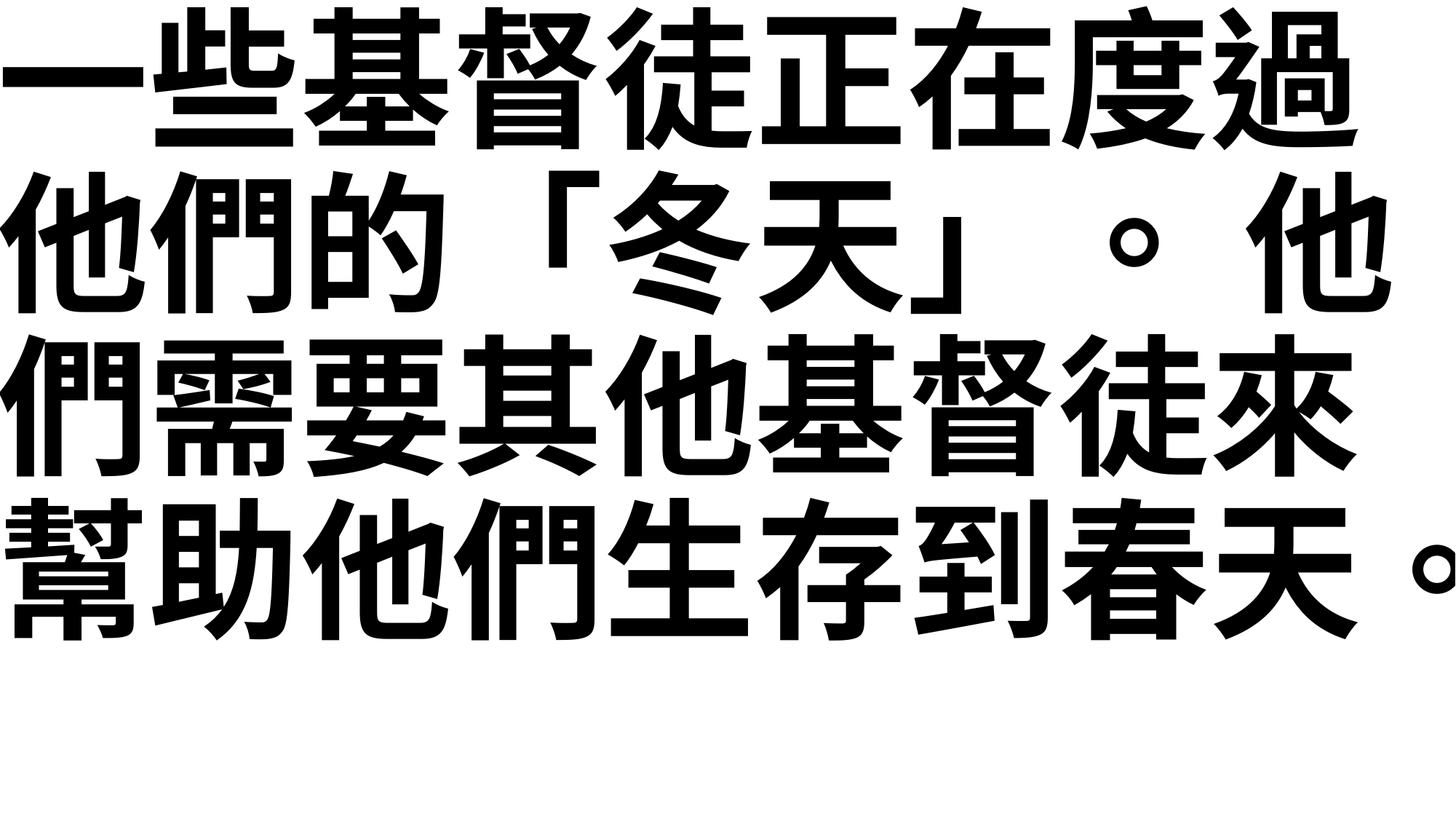

一些基督徒正在度過他們的「冬天」。 他們需要其他基督徒來幫助他們生存到春天。